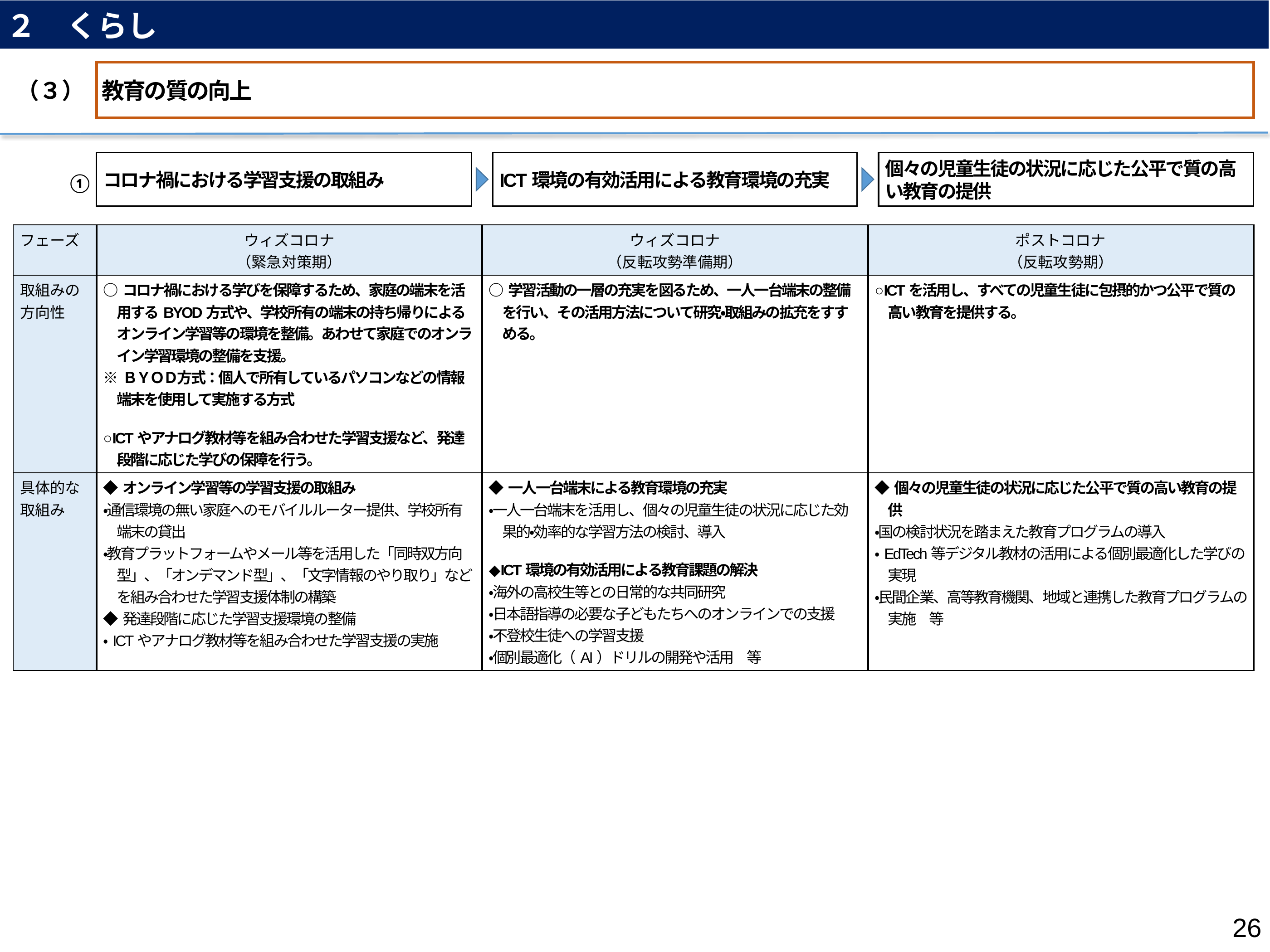

２　くらし
（３）
教育の質の向上
コロナ禍における学習支援の取組み
ICT環境の有効活用による教育環境の充実
個々の児童生徒の状況に応じた公平で質の高い教育の提供
①

| フェーズ | ウィズコロナ （緊急対策期） | ウィズコロナ （反転攻勢準備期） | ポストコロナ （反転攻勢期） |
| --- | --- | --- | --- |
| 取組みの 方向性 | ○コロナ禍における学びを保障するため、家庭の端末を活用するBYOD方式や、学校所有の端末の持ち帰りによるオンライン学習等の環境を整備。あわせて家庭でのオンライン学習環境の整備を支援。 ※ＢＹＯＤ方式：個人で所有しているパソコンなどの情報端末を使用して実施する方式 ○ICTやアナログ教材等を組み合わせた学習支援など、発達段階に応じた学びの保障を行う。 | ○学習活動の一層の充実を図るため、一人一台端末の整備を行い、その活用方法について研究・取組みの拡充をすすめる。 | ○ICTを活用し、すべての児童生徒に包摂的かつ公平で質の高い教育を提供する。 |
| 具体的な 取組み | ◆オンライン学習等の学習支援の取組み ・通信環境の無い家庭へのモバイルルーター提供、学校所有端末の貸出 ・教育プラットフォームやメール等を活用した「同時双方向型」、「オンデマンド型」、「文字情報のやり取り」などを組み合わせた学習支援体制の構築 ◆発達段階に応じた学習支援環境の整備 ・ICTやアナログ教材等を組み合わせた学習支援の実施 | ◆一人一台端末による教育環境の充実 ・一人一台端末を活用し、個々の児童生徒の状況に応じた効果的・効率的な学習方法の検討、導入 ◆ICT環境の有効活用による教育課題の解決 ・海外の高校生等との日常的な共同研究 ・日本語指導の必要な子どもたちへのオンラインでの支援 ・不登校生徒への学習支援 ・個別最適化（AI）ドリルの開発や活用　等 | ◆個々の児童生徒の状況に応じた公平で質の高い教育の提供 ・国の検討状況を踏まえた教育プログラムの導入 ・EdTech等デジタル教材の活用による個別最適化した学びの実現 ・民間企業、高等教育機関、地域と連携した教育プログラムの実施　等 |
26